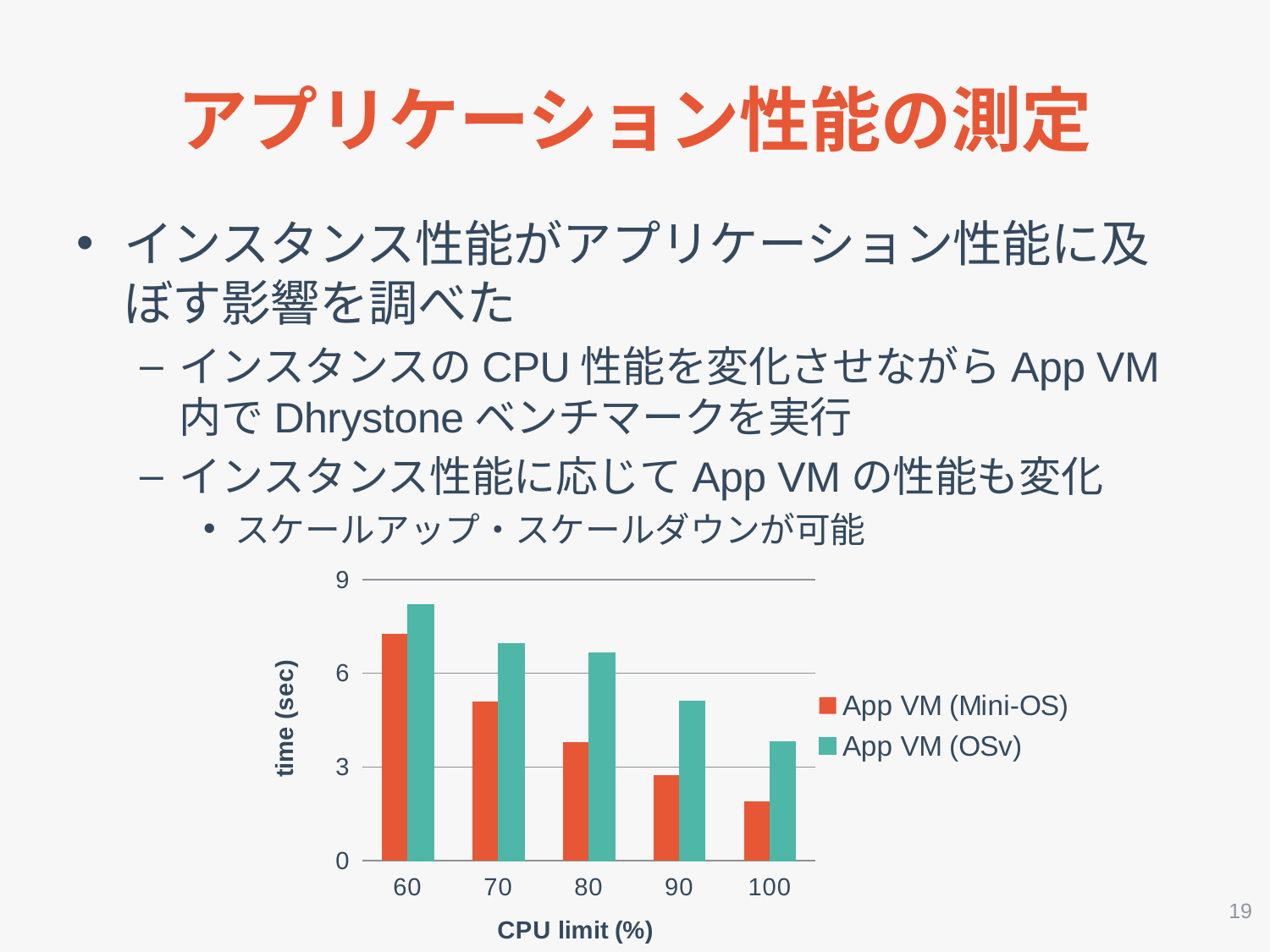

# アプリケーション性能の測定
インスタンス性能がアプリケーション性能に及ぼす影響を調べた
インスタンスのCPU性能を変化させながらApp VM内でDhrystoneベンチマークを実行
インスタンス性能に応じてApp VMの性能も変化
スケールアップ・スケールダウンが可能

### Chart

| Category | App VM (Mini-OS) | App VM (OSv) |
|---|---|---|
| 60.0 | 7.252771 | 8.202516600000003 |
| 70.0 | 5.092945399999988 | 6.9410268 |
| 80.0 | 3.795155 | 6.641738399999999 |
| 90.0 | 2.7490542 | 5.1018618 |
| 100.0 | 1.903174399999999 | 3.8173262 |
19